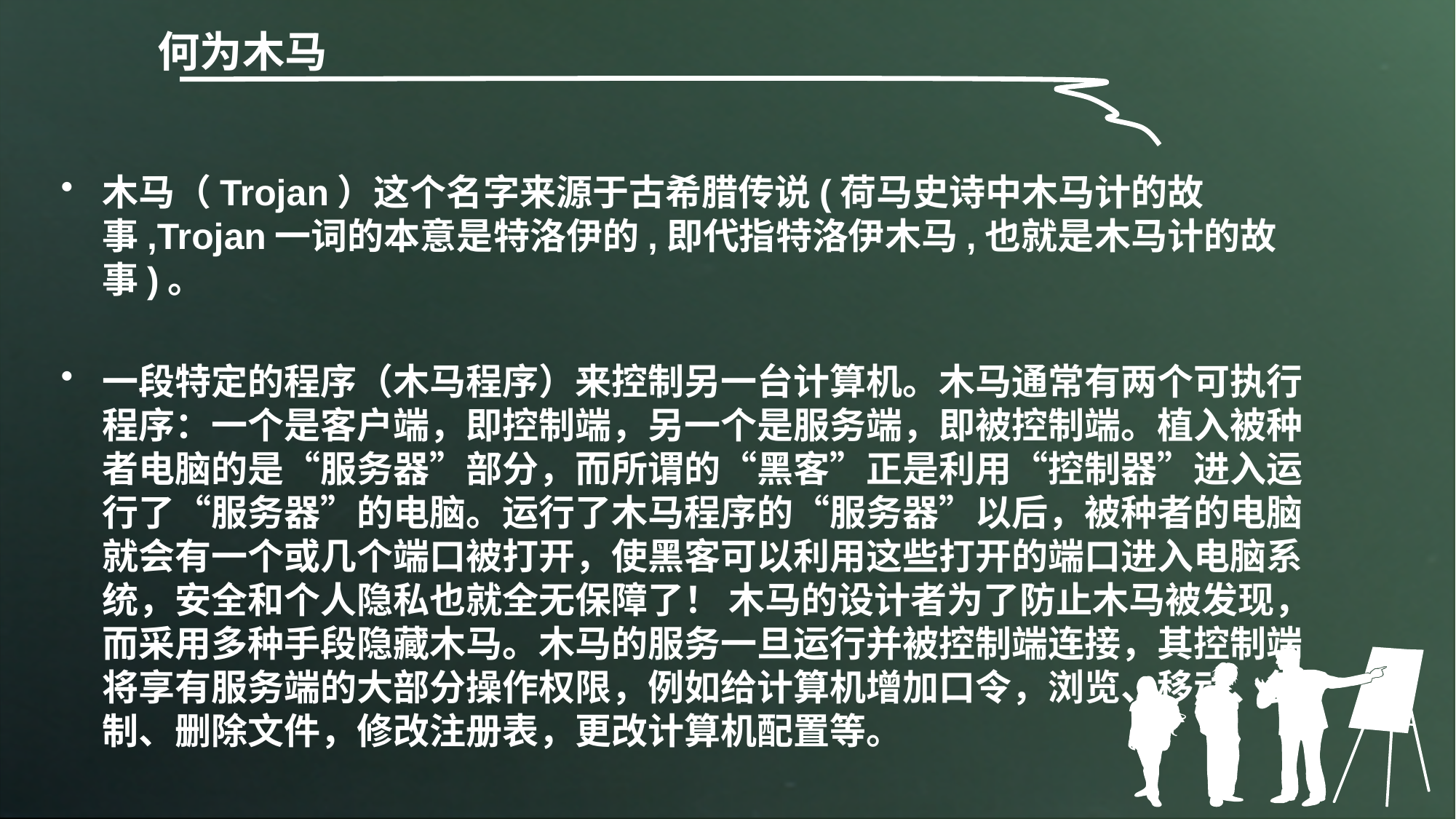

# 何为木马

木马（Trojan）这个名字来源于古希腊传说(荷马史诗中木马计的故事,Trojan一词的本意是特洛伊的,即代指特洛伊木马,也就是木马计的故事)。

一段特定的程序（木马程序）来控制另一台计算机。木马通常有两个可执行程序：一个是客户端，即控制端，另一个是服务端，即被控制端。植入被种者电脑的是“服务器”部分，而所谓的“黑客”正是利用“控制器”进入运行了“服务器”的电脑。运行了木马程序的“服务器”以后，被种者的电脑就会有一个或几个端口被打开，使黑客可以利用这些打开的端口进入电脑系统，安全和个人隐私也就全无保障了！ 木马的设计者为了防止木马被发现，而采用多种手段隐藏木马。木马的服务一旦运行并被控制端连接，其控制端将享有服务端的大部分操作权限，例如给计算机增加口令，浏览、移动、复制、删除文件，修改注册表，更改计算机配置等。